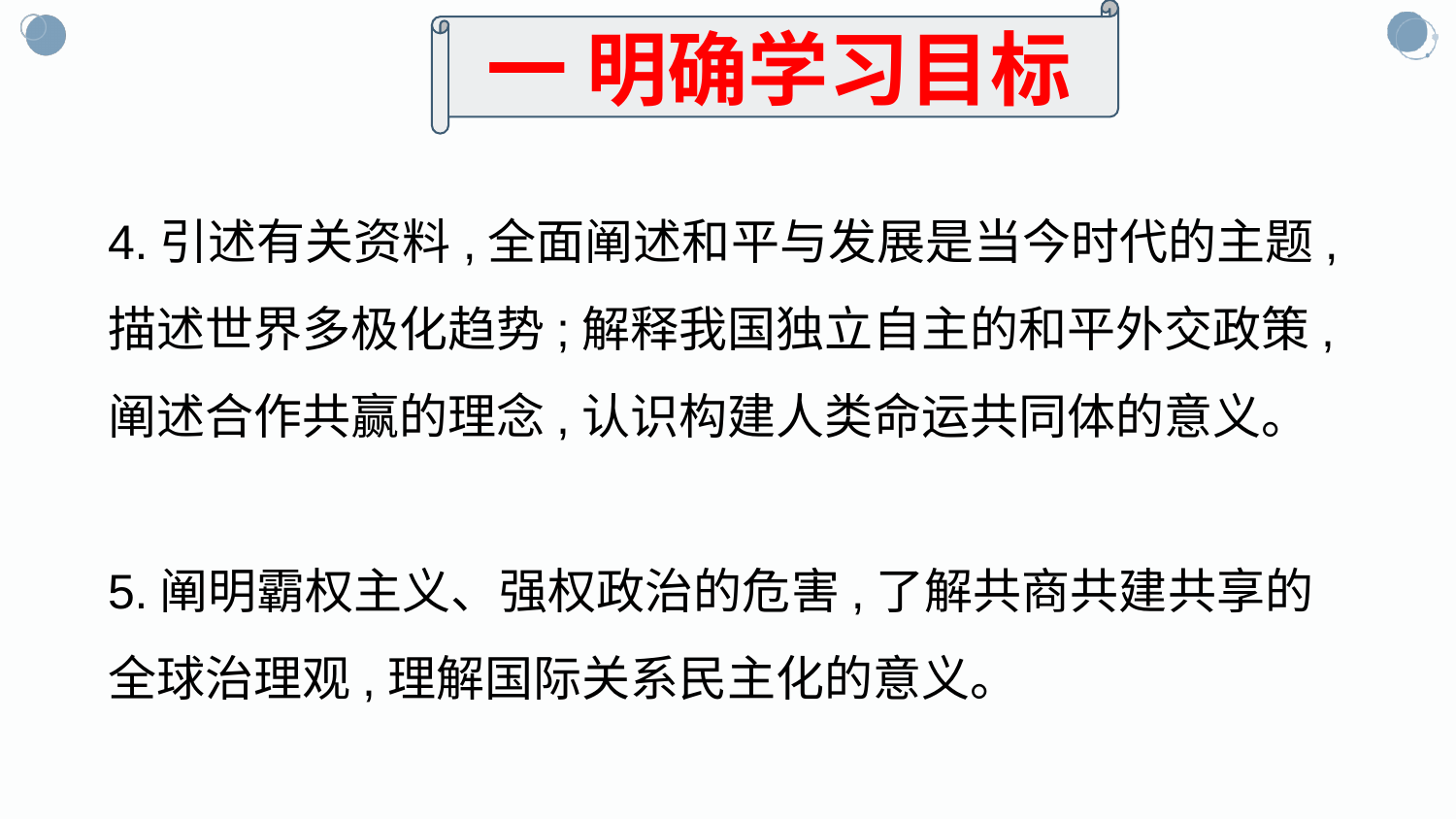

一 明确学习目标
4.引述有关资料,全面阐述和平与发展是当今时代的主题,描述世界多极化趋势;解释我国独立自主的和平外交政策,阐述合作共赢的理念,认识构建人类命运共同体的意义。

5.阐明霸权主义、强权政治的危害,了解共商共建共享的全球治理观,理解国际关系民主化的意义。